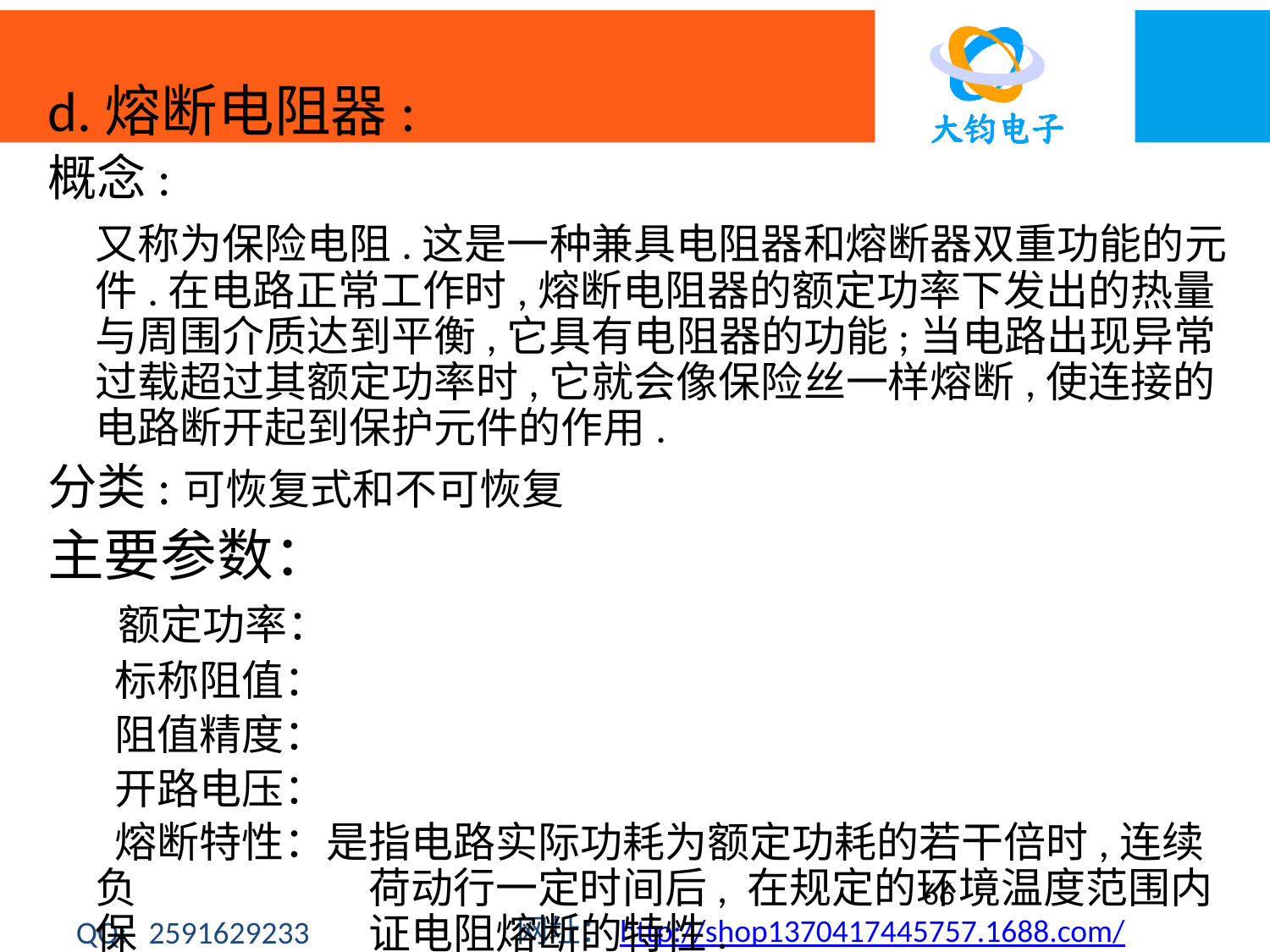

d.熔断电阻器:
概念:
	又称为保险电阻.这是一种兼具电阻器和熔断器双重功能的元件.在电路正常工作时,熔断电阻器的额定功率下发出的热量与周围介质达到平衡,它具有电阻器的功能;当电路出现异常过载超过其额定功率时,它就会像保险丝一样熔断,使连接的电路断开起到保护元件的作用.
分类:可恢复式和不可恢复
主要参数：
	 额定功率：
	 标称阻值：
	 阻值精度：
	 开路电压：
	 熔断特性：是指电路实际功耗为额定功耗的若干倍时,连续负		  荷动行一定时间后, 在规定的环境温度范围内保		  证电阻熔断的特性.
66